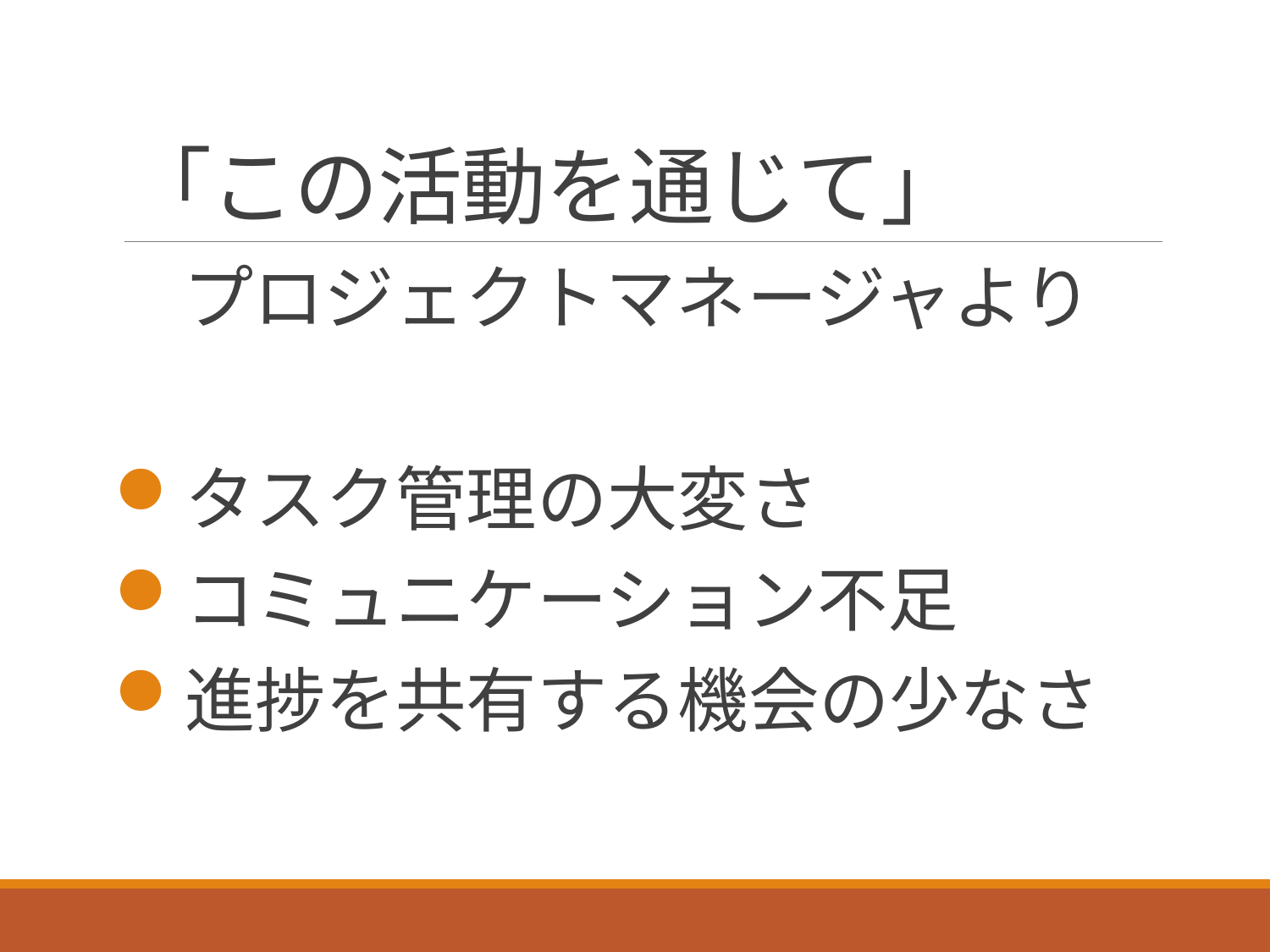

# 「この活動を通じて」
プロジェクトマネージャより

タスク管理の大変さ
コミュニケーション不足
進捗を共有する機会の少なさ